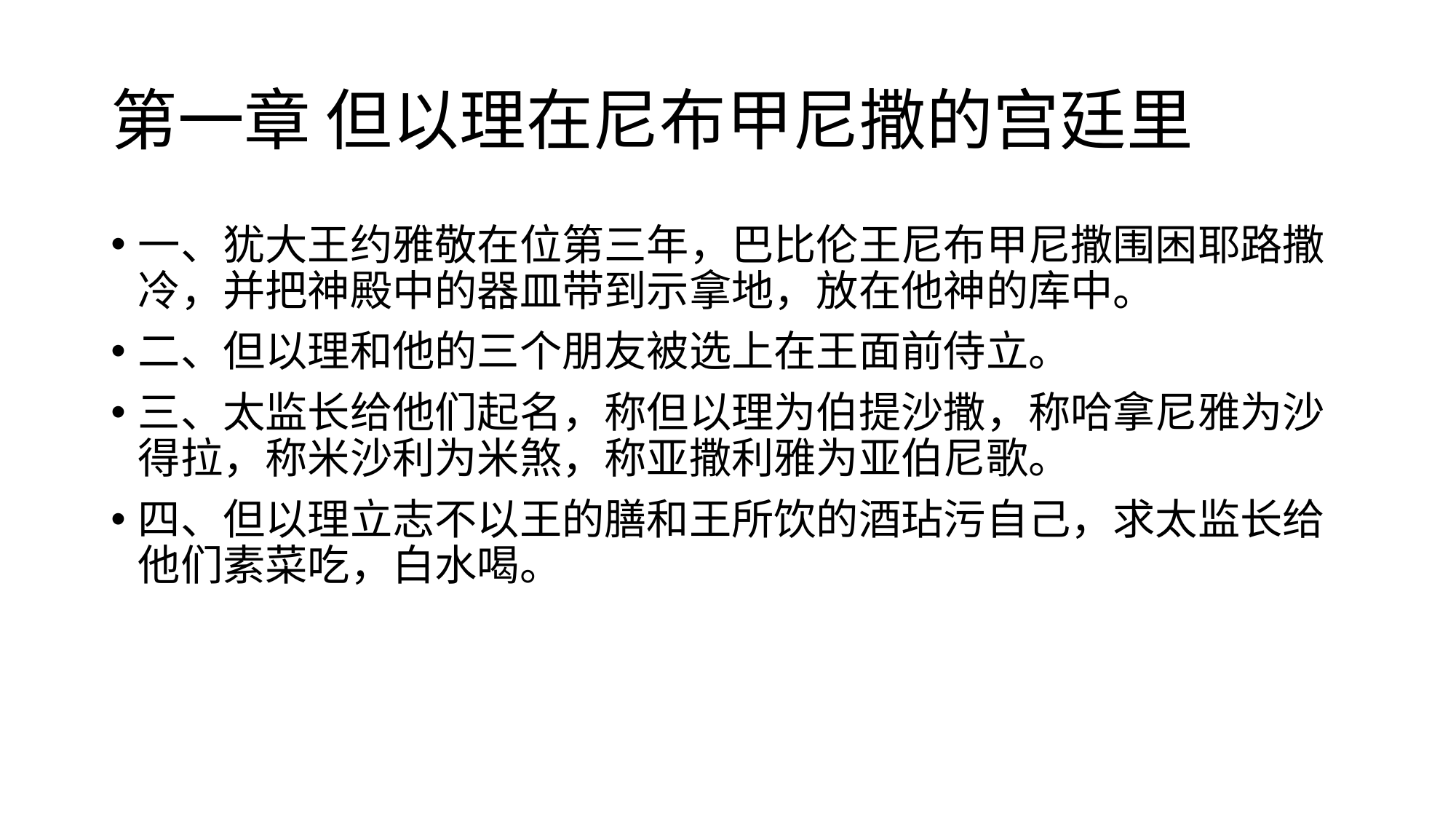

# 第一章 但以理在尼布甲尼撒的宫廷里
一、犹大王约雅敬在位第三年，巴比伦王尼布甲尼撒围困耶路撒冷，并把神殿中的器皿带到示拿地，放在他神的库中。
二、但以理和他的三个朋友被选上在王面前侍立。
三、太监长给他们起名，称但以理为伯提沙撒，称哈拿尼雅为沙得拉，称米沙利为米煞，称亚撒利雅为亚伯尼歌。
四、但以理立志不以王的膳和王所饮的酒玷污自己，求太监长给他们素菜吃，白水喝。